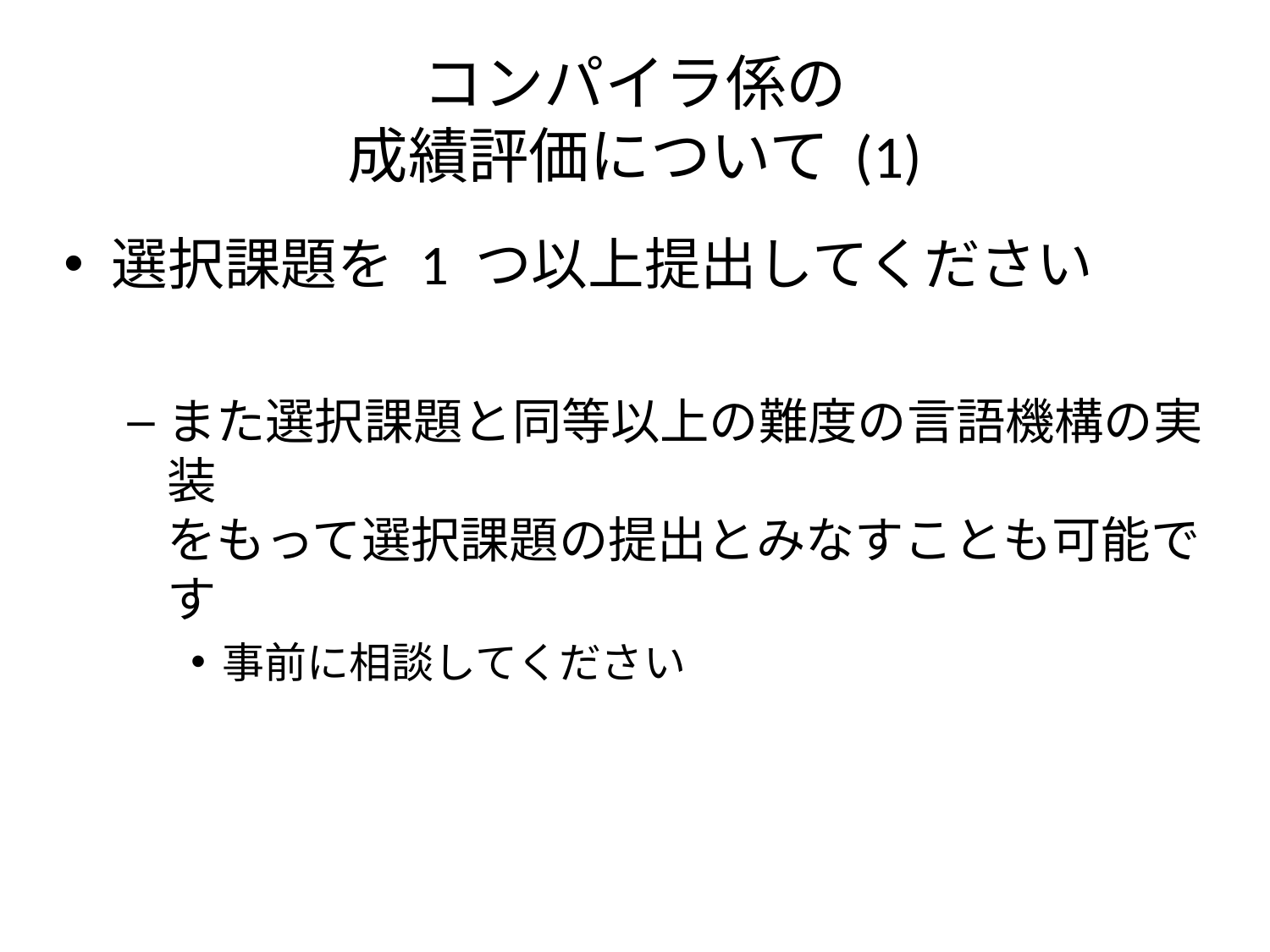

# コンパイラ係の 成績評価について (1)
選択課題を 1 つ以上提出してください

また選択課題と同等以上の難度の言語機構の実装
をもって選択課題の提出とみなすことも可能です
事前に相談してください